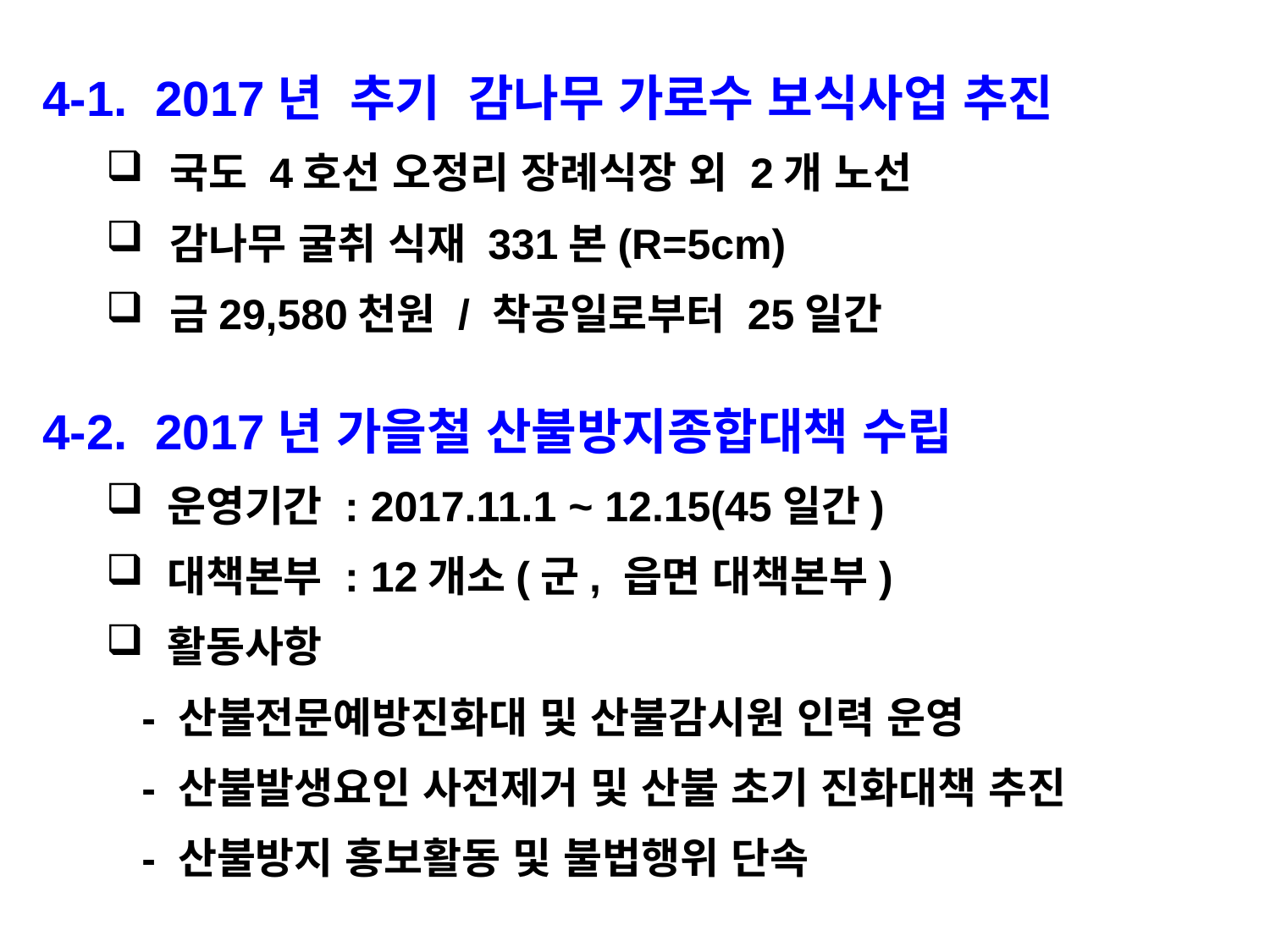

4-1.  2017년  추기  감나무 가로수 보식사업 추진
국도 4호선 오정리 장례식장 외 2개 노선
감나무 굴취 식재 331본(R=5cm)
금29,580천원 / 착공일로부터 25일간

4-2.  2017년 가을철 산불방지종합대책 수립
운영기간 : 2017.11.1 ~ 12.15(45일간)
대책본부 : 12개소(군, 읍면 대책본부)
활동사항
   - 산불전문예방진화대 및 산불감시원 인력 운영
   - 산불발생요인 사전제거 및 산불 초기 진화대책 추진
   - 산불방지 홍보활동 및 불법행위 단속